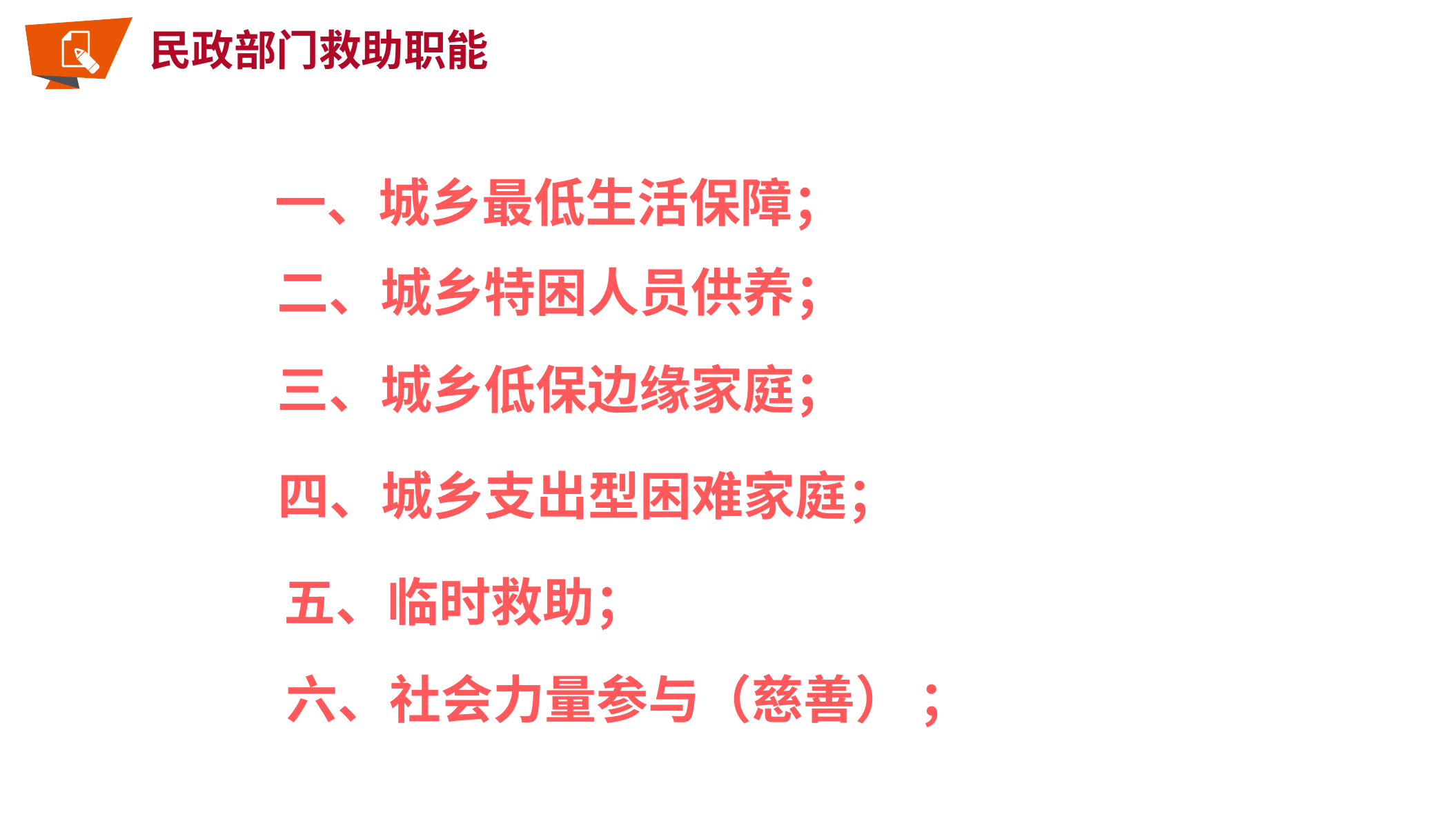

民政部门救助职能

一、城乡最低生活保障；
二、城乡特困人员供养；
三、城乡低保边缘家庭；
四、城乡支出型困难家庭；
五、临时救助；
六、社会力量参与（慈善） ；